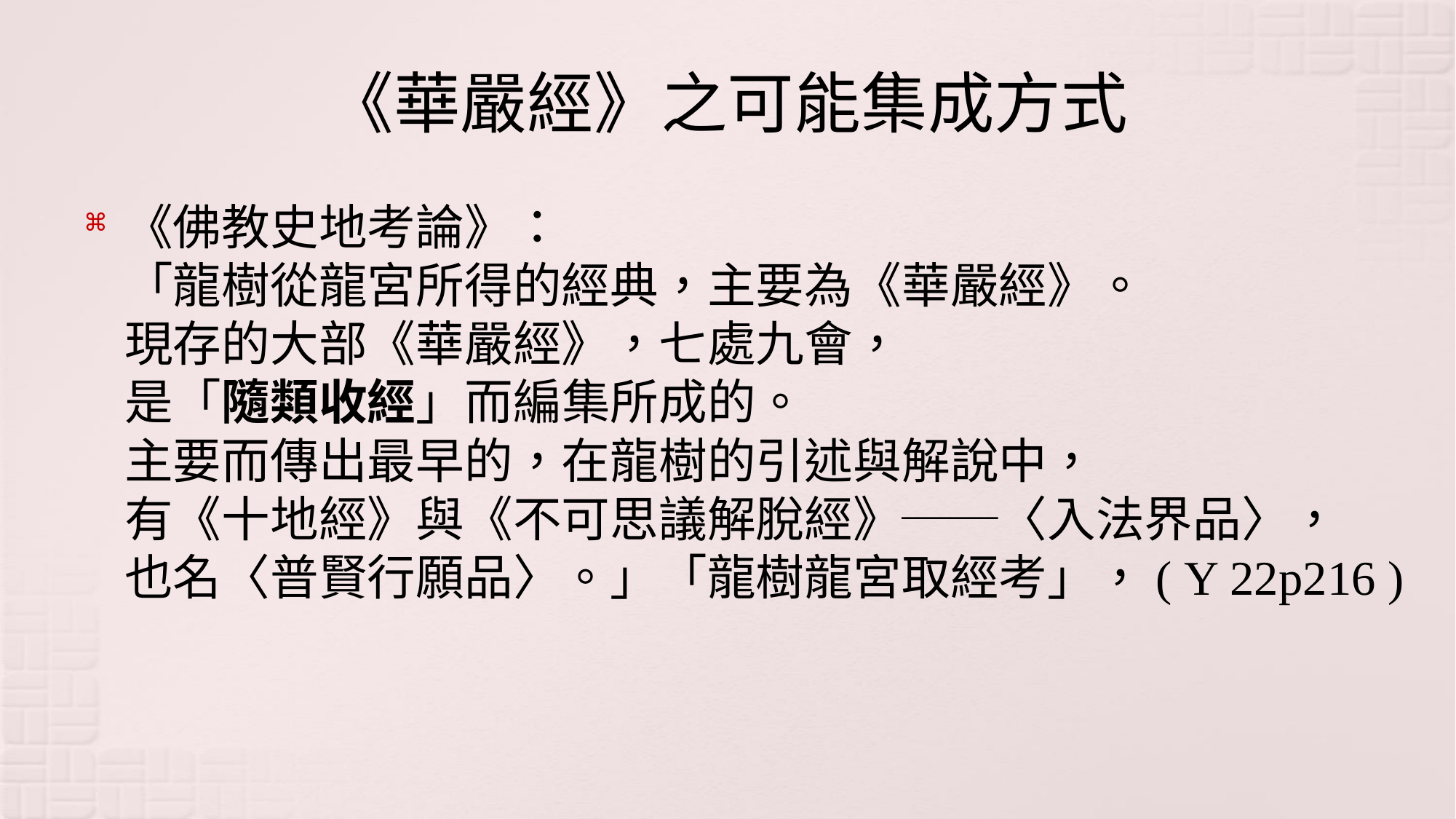

# 《華嚴經》之可能集成方式
《佛教史地考論》：
「龍樹從龍宮所得的經典，主要為《華嚴經》。
現存的大部《華嚴經》，七處九會，
是「隨類收經」而編集所成的。
主要而傳出最早的，在龍樹的引述與解說中，
有《十地經》與《不可思議解脫經》──〈入法界品〉，
也名〈普賢行願品〉。」「龍樹龍宮取經考」，( Y 22p216 )